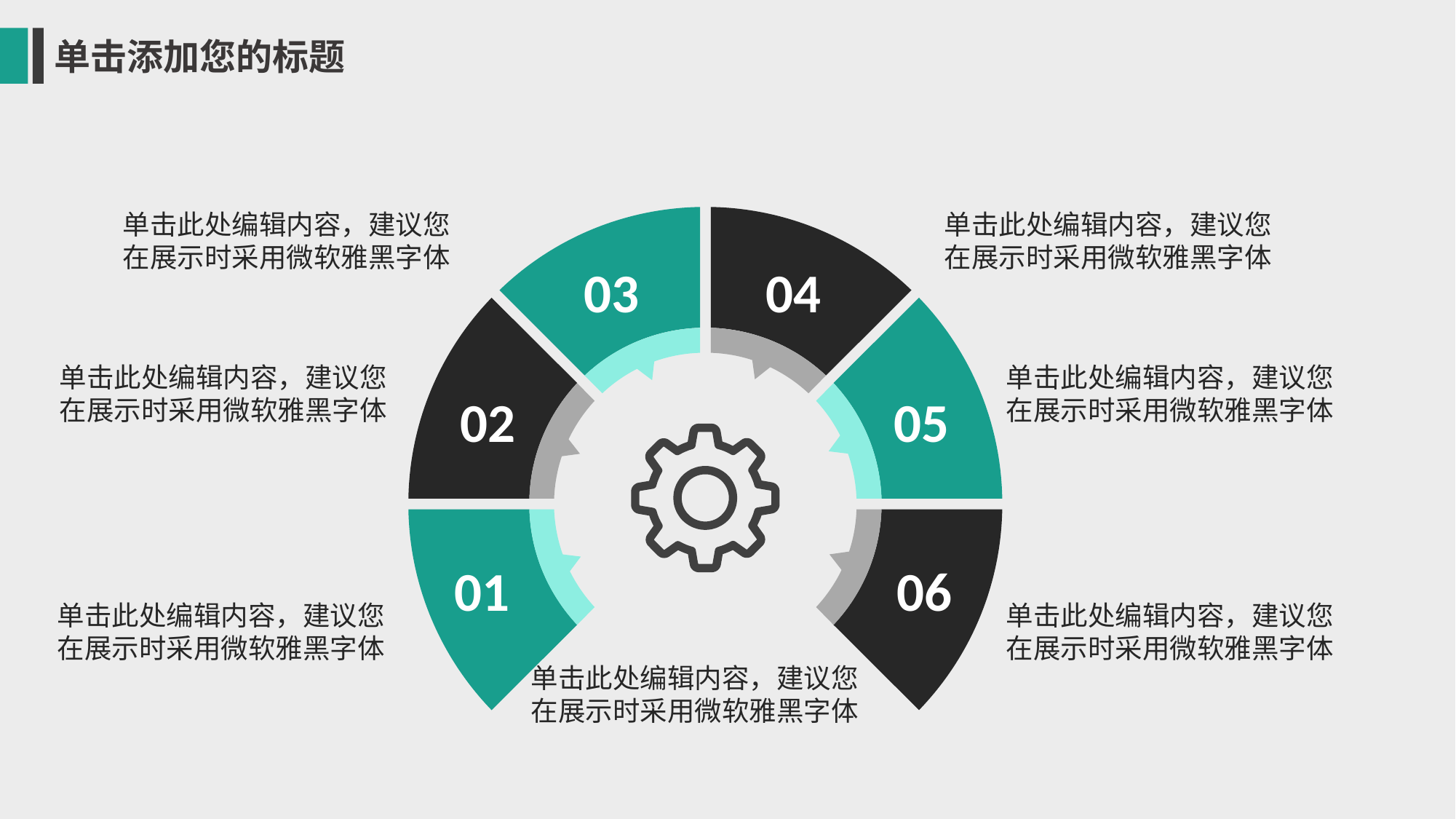

单击添加您的标题

单击此处编辑内容，建议您在展示时采用微软雅黑字体
单击此处编辑内容，建议您在展示时采用微软雅黑字体
03
04

单击此处编辑内容，建议您在展示时采用微软雅黑字体
单击此处编辑内容，建议您在展示时采用微软雅黑字体
02
05

01
06
单击此处编辑内容，建议您在展示时采用微软雅黑字体
单击此处编辑内容，建议您在展示时采用微软雅黑字体
单击此处编辑内容，建议您在展示时采用微软雅黑字体